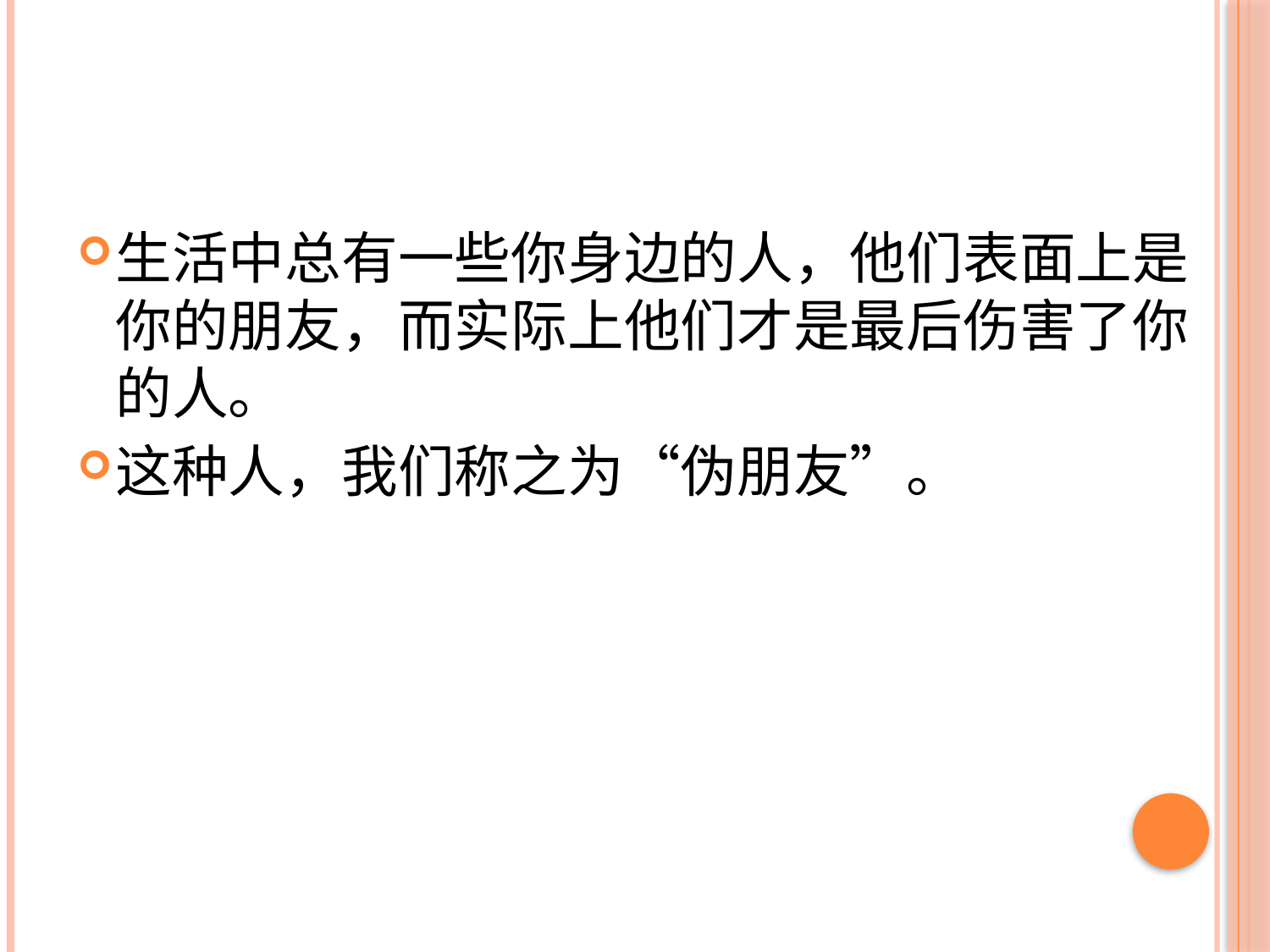

#
生活中总有一些你身边的人，他们表面上是你的朋友，而实际上他们才是最后伤害了你的人。
这种人，我们称之为“伪朋友”。